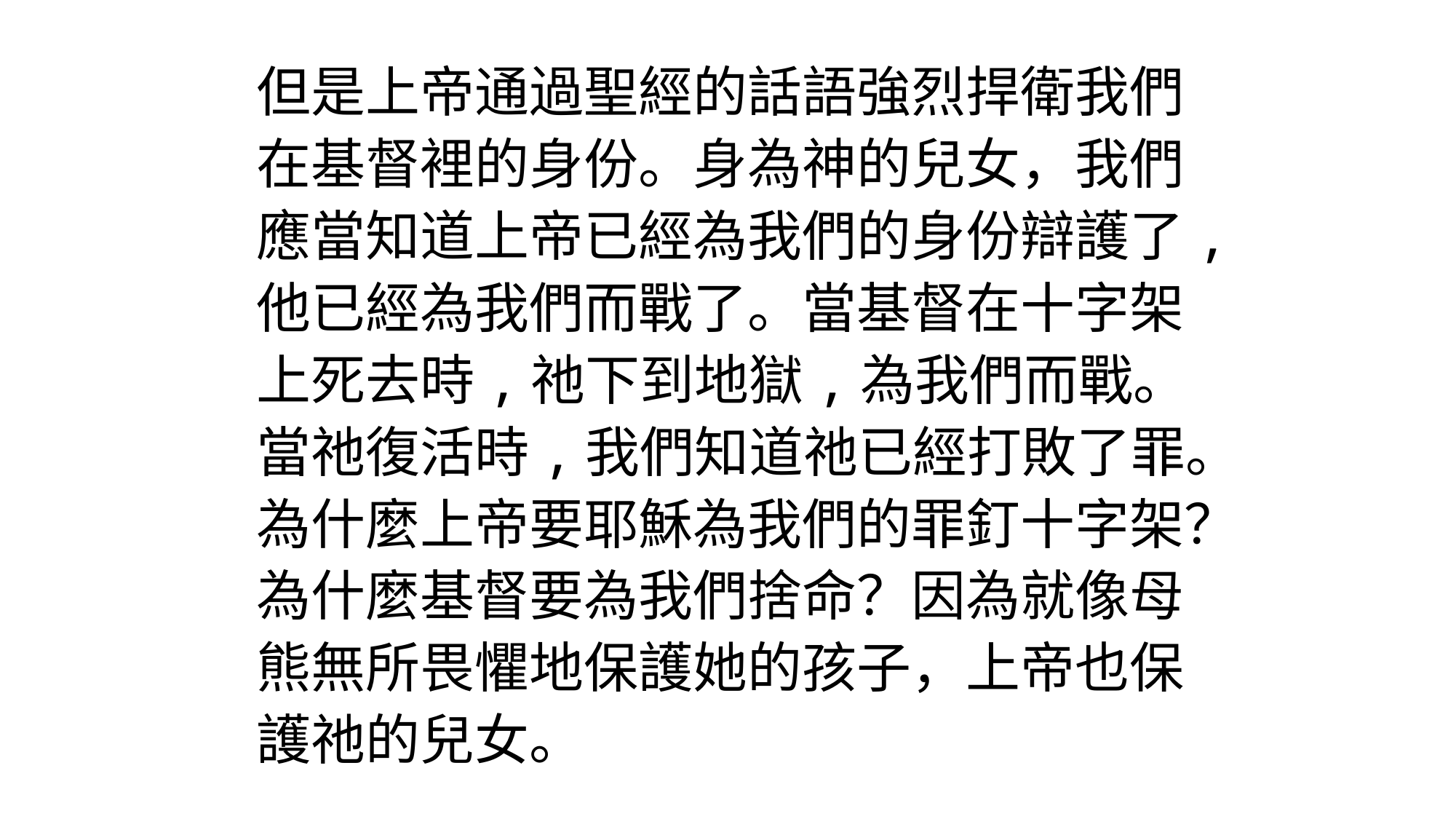

但是上帝通過聖經的話語強烈捍衛我們在基督裡的身份。身為神的兒女，我們應當知道上帝已經為我們的身份辯護了,他已經為我們而戰了。當基督在十字架上死去時,祂下到地獄,為我們而戰。當祂復活時,我們知道祂已經打敗了罪。為什麼上帝要耶穌為我們的罪釘十字架？為什麼基督要為我們捨命？因為就像母熊無所畏懼地保護她的孩子，上帝也保護祂的兒女。